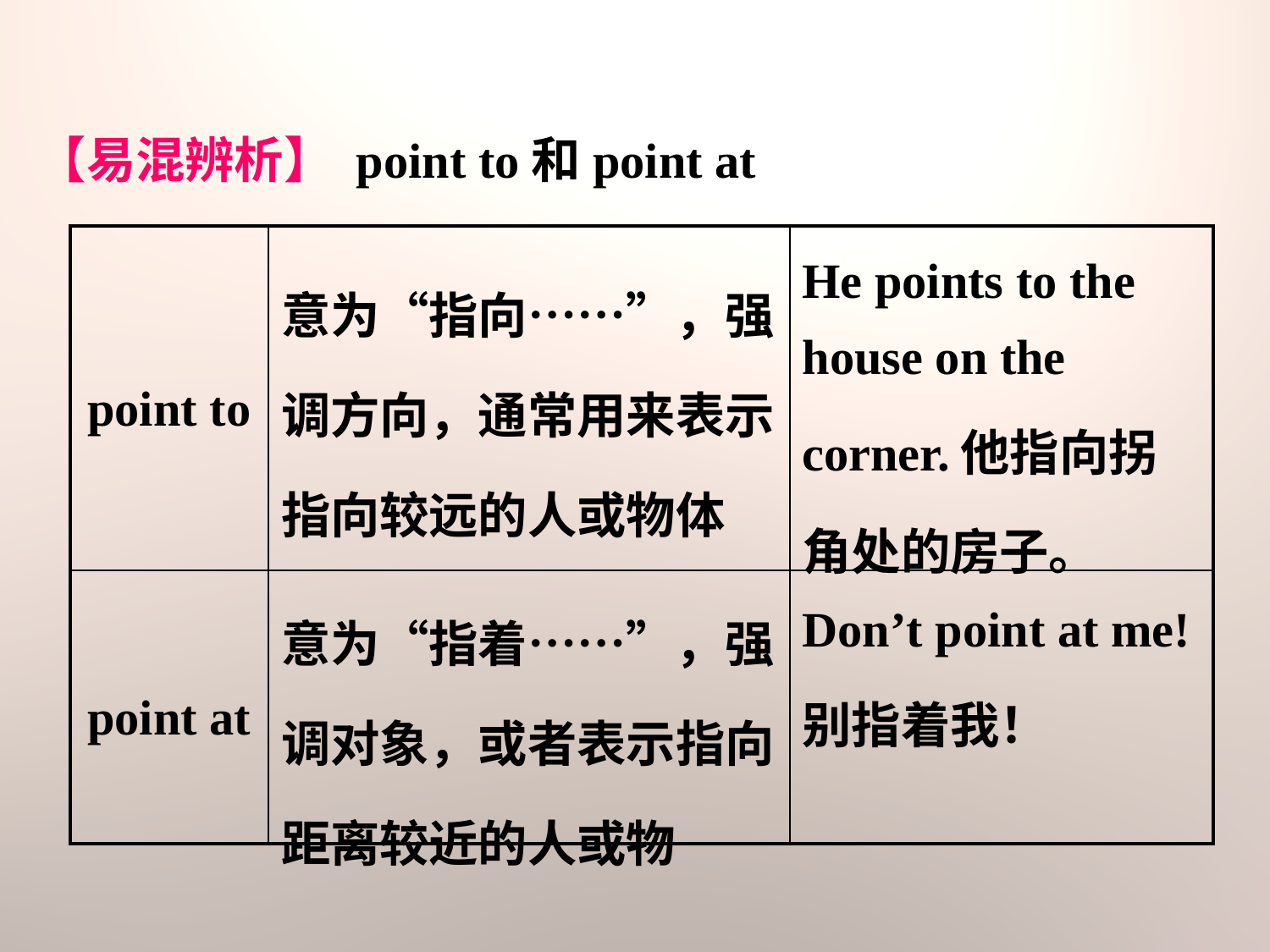

【易混辨析】 point to和point at
| point to | 意为“指向……”，强调方向，通常用来表示指向较远的人或物体 | He points to the house on the corner.他指向拐角处的房子。 |
| --- | --- | --- |
| point at | 意为“指着……”，强调对象，或者表示指向距离较近的人或物 | Don’t point at me!别指着我！ |